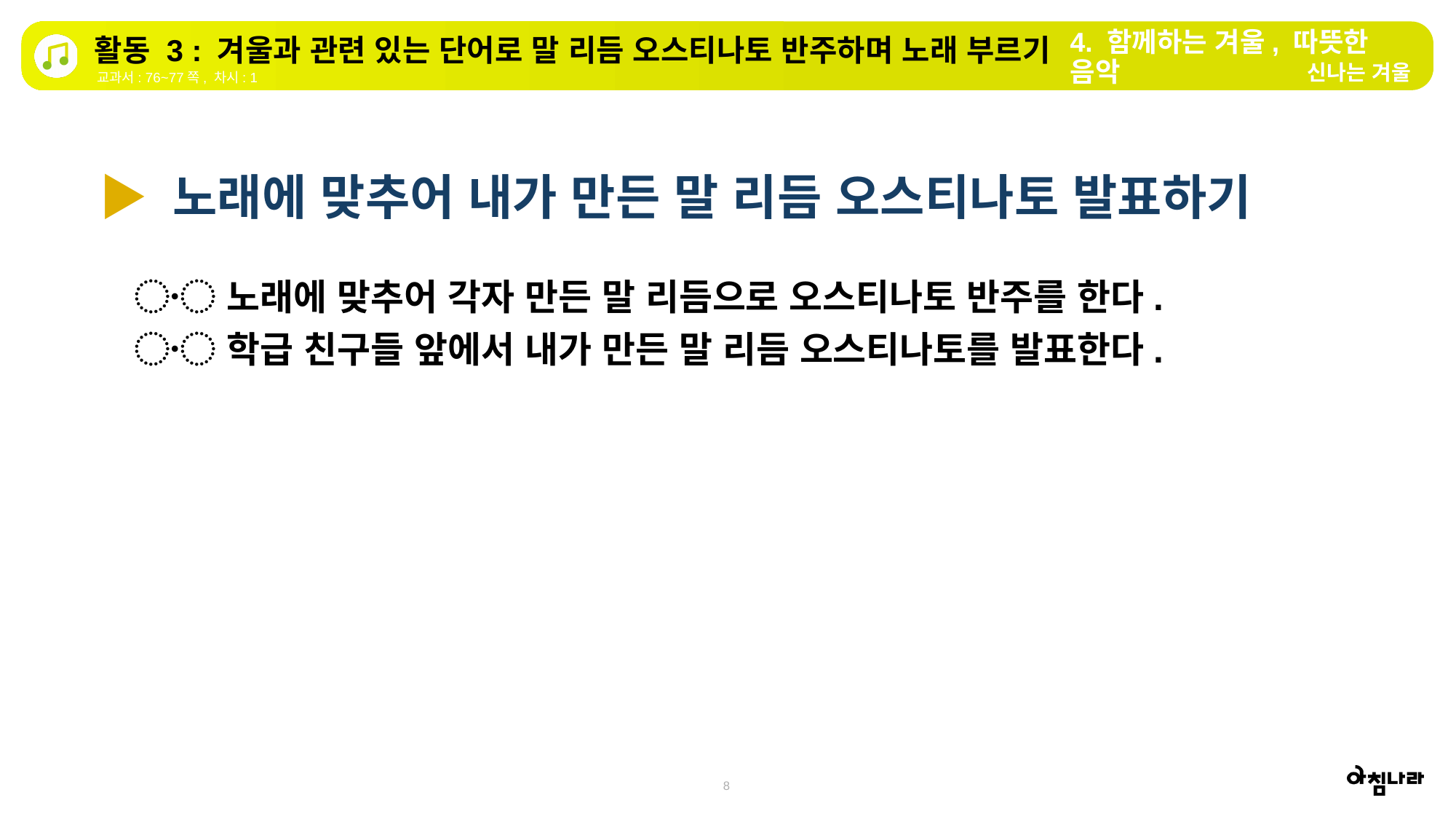

4. 함께하는 겨울, 따뜻한 음악
활동 3 : 겨울과 관련 있는 단어로 말 리듬 오스티나토 반주하며 노래 부르기
신나는 겨울
교과서: 76~77쪽, 차시: 1
▶ 노래에 맞추어 내가 만든 말 리듬 오스티나토 발표하기
〮 노래에 맞추어 각자 만든 말 리듬으로 오스티나토 반주를 한다.
〮 학급 친구들 앞에서 내가 만든 말 리듬 오스티나토를 발표한다.
8